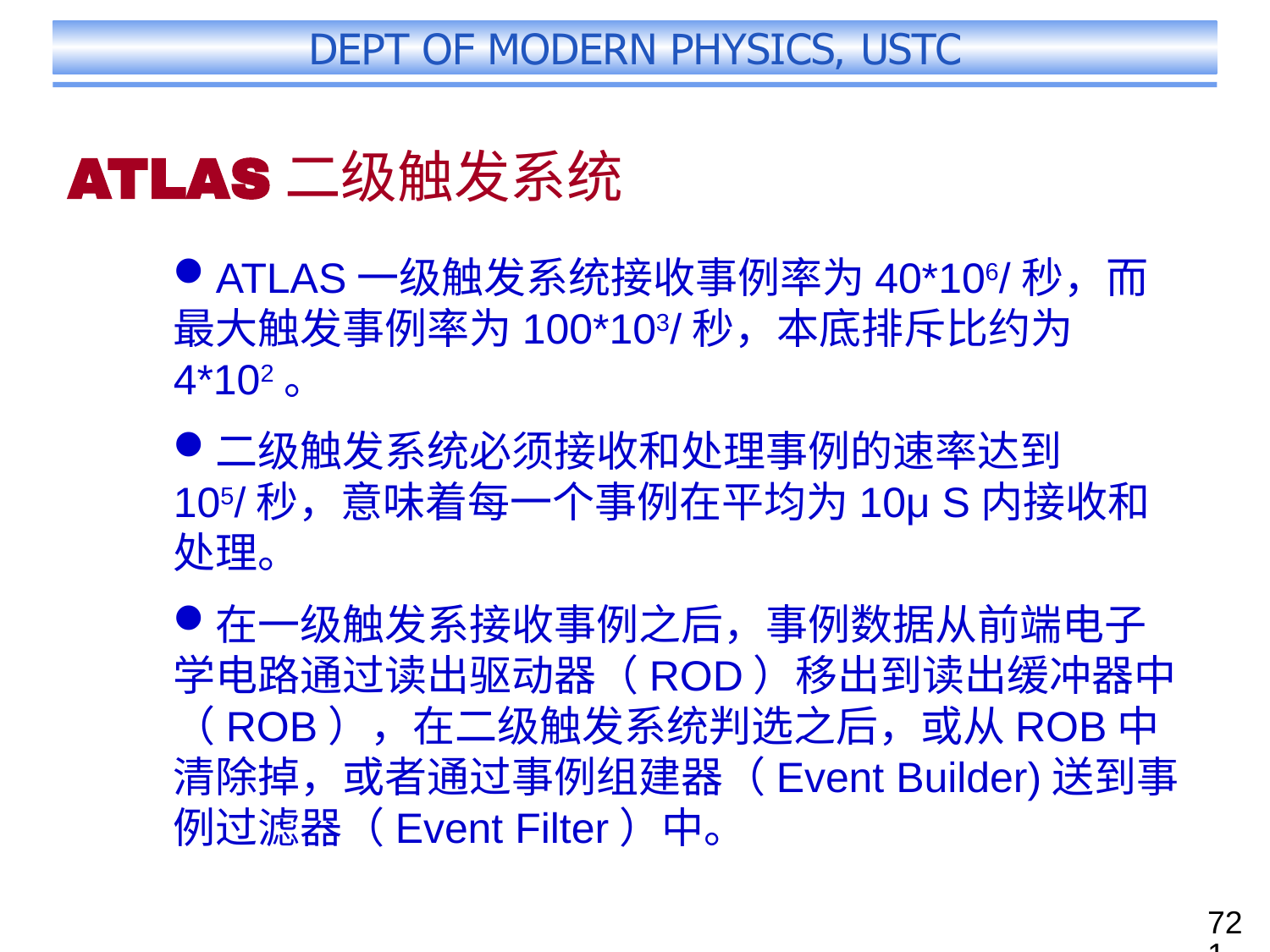

# ATLAS二级触发系统
ATLAS一级触发系统接收事例率为40*106/秒，而最大触发事例率为100*103/秒，本底排斥比约为4*102。
二级触发系统必须接收和处理事例的速率达到105/秒，意味着每一个事例在平均为10μ S内接收和处理。
在一级触发系接收事例之后，事例数据从前端电子学电路通过读出驱动器（ROD）移出到读出缓冲器中（ROB），在二级触发系统判选之后，或从ROB中清除掉，或者通过事例组建器（Event Builder)送到事例过滤器（Event Filter）中。
721